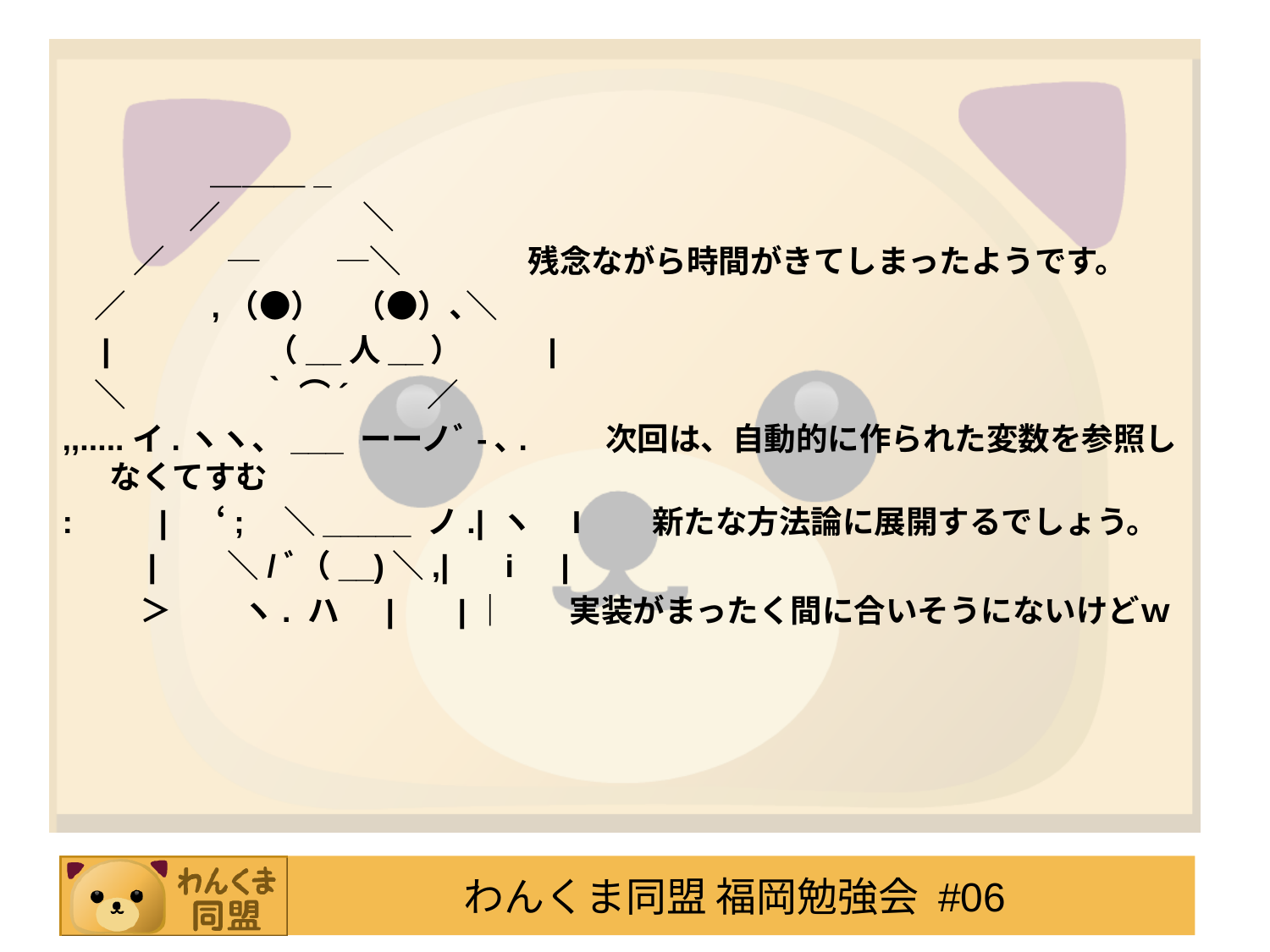

＿＿＿_
　　　　／　　 　 　＼
　　 ／　　─　 　 ─＼　　　　残念ながら時間がきてしまったようです。
　／ 　　 ,（●）　（●）､＼
　|　 　　 　 （__人__）　 　 |
　＼　　　　 ｀ ⌒´　　 ／
,,.....イ.ヽヽ、___ ーーノﾞ-､.　　 次回は、自動的に作られた変数を参照しなくてすむ
:　 　| 　‘;　＼_____ ノ.| ヽ　I　　新たな方法論に展開するでしょう。
　 　 |　　＼/ﾞ（__)＼,| 　i　|
　 　 ＞　　 ヽ. ハ　 | 　 |｜　　実装がまったく間に合いそうにないけどｗ